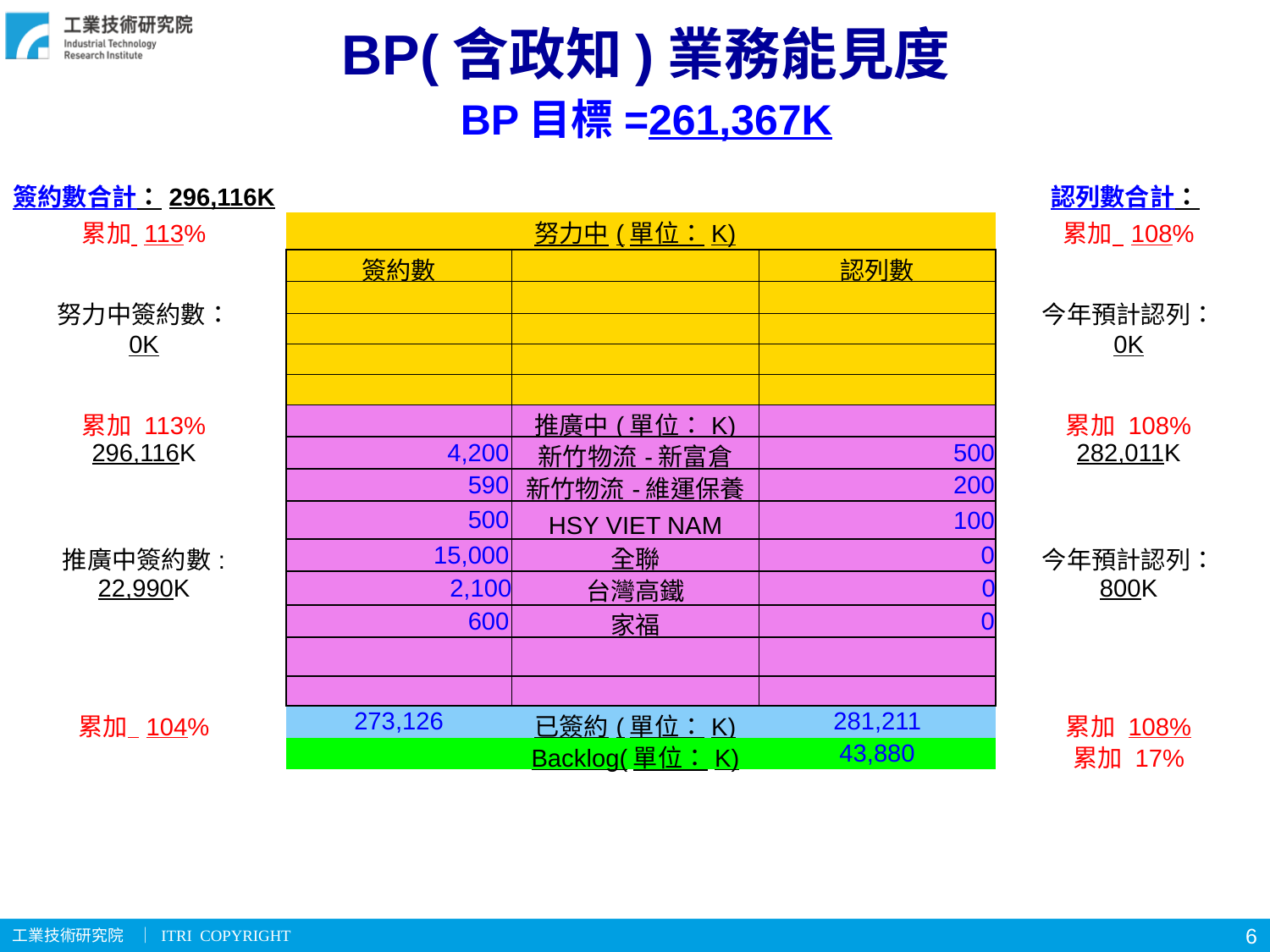

BP(含政知)業務能見度
BP目標=261,367K
| 簽約數合計：296,116K |  |  |  | 認列數合計：282,011K |
| --- | --- | --- | --- | --- |
| 累加 113% |  | 努力中(單位：K) |  | 累加 108% |
| 努力中簽約數： 0K | 簽約數 |  | 認列數 | 今年預計認列： 0K |
|  |  |  |  |  |
|  |  |  |  |  |
|  |  |  |  |  |
|  |  |  |  |  |
| 累加 113% |  | 推廣中(單位：K) |  | 累加 108% |
| 296,116K | 4,200 | 新竹物流-新富倉 | 500 | 282,011K |
|  | 590 | 新竹物流-維運保養 | 200 |  |
|  | 500 | HSY VIET NAM | 100 |  |
| 推廣中簽約數: | 15,000 | 全聯 | 0 | 今年預計認列： |
| 22,990K | 2,100 | 台灣高鐵 | 0 | 800K |
|  | 600 | 家福 | 0 |  |
|  |  |  |  |  |
|  |  |  |  |  |
| 累加 104% | 273,126 | 已簽約(單位：K) | 281,211 | 累加 108% |
|  |  | Backlog(單位：K) | 43,880 | 累加 17% |